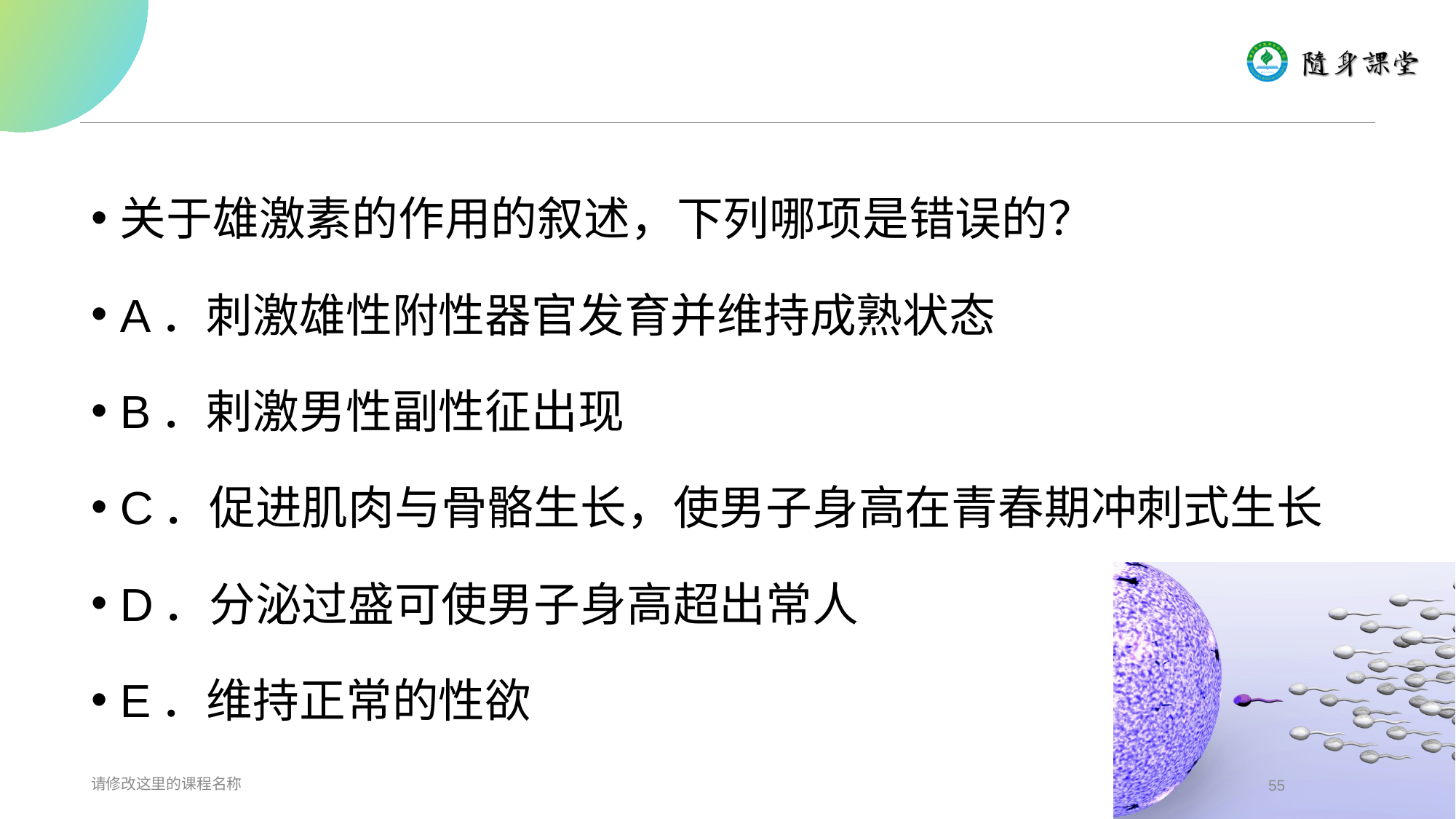

#
关于雄激素的作用的叙述，下列哪项是错误的？
A．刺激雄性附性器官发育并维持成熟状态
B．剌激男性副性征出现
C．促进肌肉与骨骼生长，使男子身高在青春期冲刺式生长
D．分泌过盛可使男子身高超出常人
E．维持正常的性欲
请修改这里的课程名称
55